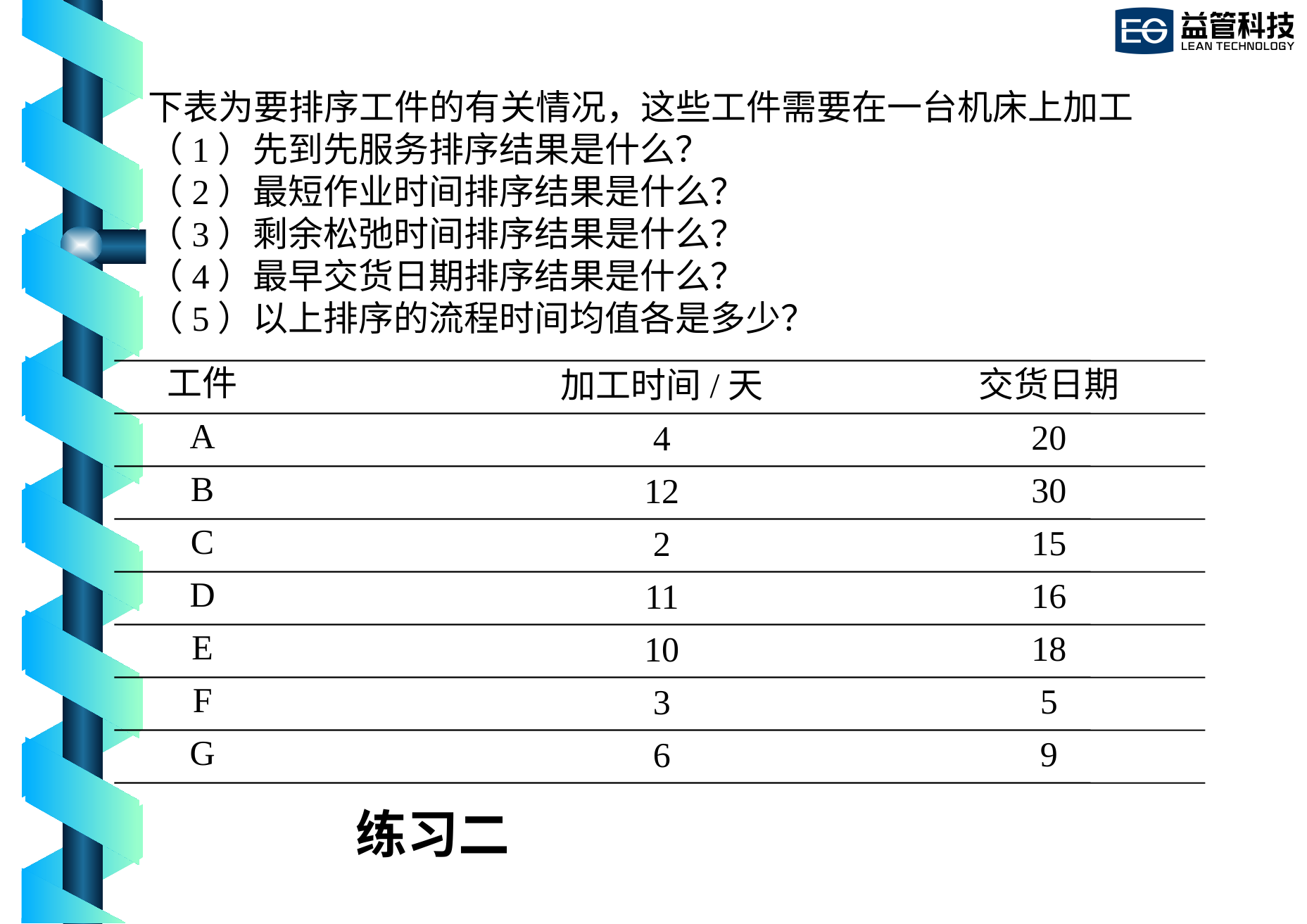

下表为要排序工件的有关情况，这些工件需要在一台机床上加工
（1）先到先服务排序结果是什么？
（2）最短作业时间排序结果是什么？
（3）剩余松弛时间排序结果是什么？
（4）最早交货日期排序结果是什么？
（5）以上排序的流程时间均值各是多少？
工件
A
B
C
D
E
F
G
交货日期
20
30
15
16
18
5
9
加工时间/天
4
12
2
11
10
3
6

练习二